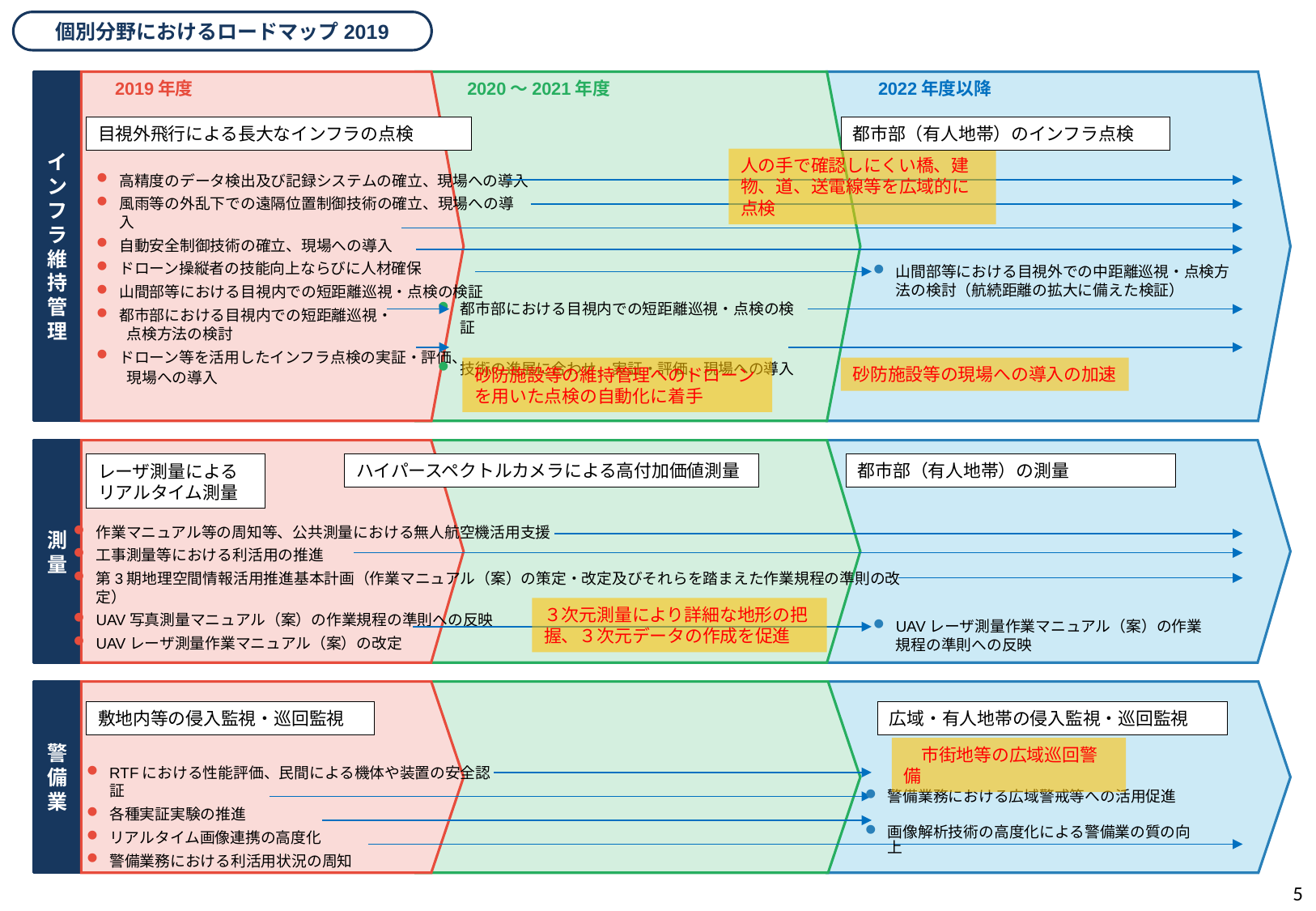

個別分野におけるロードマップ2019
インフラ維持管理
　2019年度
　　2020～2021年度
　　2022年度以降
目視外飛行による長大なインフラの点検
都市部（有人地帯）のインフラ点検
人の手で確認しにくい橋、建物、道、送電線等を広域的に点検
高精度のデータ検出及び記録システムの確立、現場への導入
風雨等の外乱下での遠隔位置制御技術の確立、現場への導入
自動安全制御技術の確立、現場への導入
ドローン操縦者の技能向上ならびに人材確保
山間部等における目視内での短距離巡視・点検の検証
都市部における目視内での短距離巡視・
　　点検方法の検討
ドローン等を活用したインフラ点検の実証・評価、
　　現場への導入
山間部等における目視外での中距離巡視・点検方法の検討（航続距離の拡大に備えた検証）
都市部における目視内での短距離巡視・点検の検証
技術の進展に合わせ、実証・評価、現場への導入
砂防施設等の現場への導入の加速
砂防施設等の維持管理へのドローンを用いた点検の自動化に着手
測量

レーザ測量によるリアルタイム測量
ハイパースペクトルカメラによる高付加価値測量
都市部（有人地帯）の測量
作業マニュアル等の周知等、公共測量における無人航空機活用支援
工事測量等における利活用の推進
第3期地理空間情報活用推進基本計画（作業マニュアル（案）の策定・改定及びそれらを踏まえた作業規程の準則の改定）
UAV写真測量マニュアル（案）の作業規程の準則への反映
UAVレーザ測量作業マニュアル（案）の改定

３次元測量により詳細な地形の把握、３次元データの作成を促進
UAVレーザ測量作業マニュアル（案）の作業規程の準則への反映
警備業

敷地内等の侵入監視・巡回監視
広域・有人地帯の侵入監視・巡回監視
　市街地等の広域巡回警備
RTFにおける性能評価、民間による機体や装置の安全認証
各種実証実験の推進
リアルタイム画像連携の高度化
警備業務における利活用状況の周知
警備業務における広域警戒等への活用促進
画像解析技術の高度化による警備業の質の向上
5